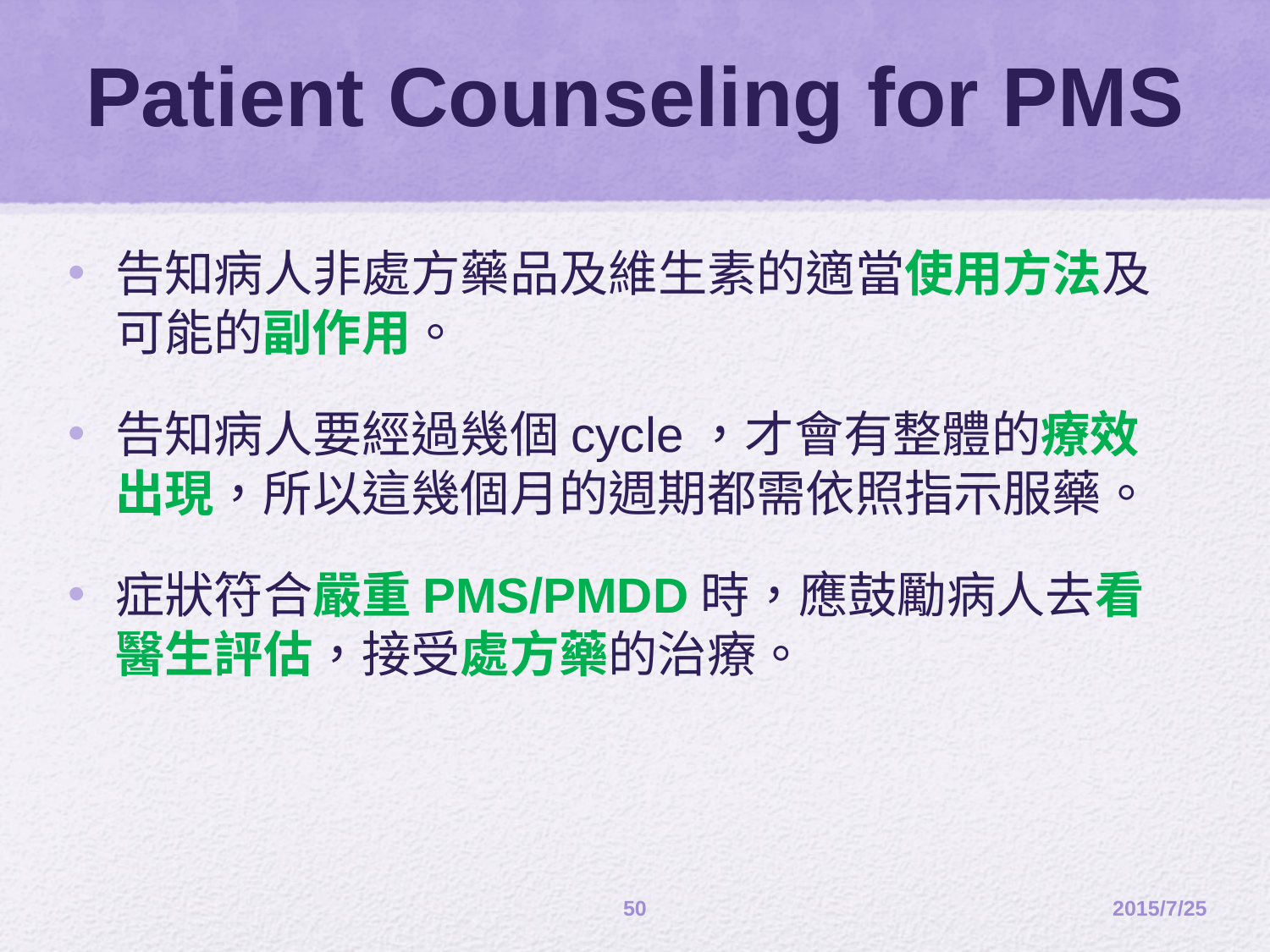

# Patient Counseling for PMS
告知病人非處方藥品及維生素的適當使用方法及可能的副作用。
告知病人要經過幾個cycle，才會有整體的療效出現，所以這幾個月的週期都需依照指示服藥。
症狀符合嚴重PMS/PMDD時，應鼓勵病人去看醫生評估，接受處方藥的治療。

50
2015/7/25